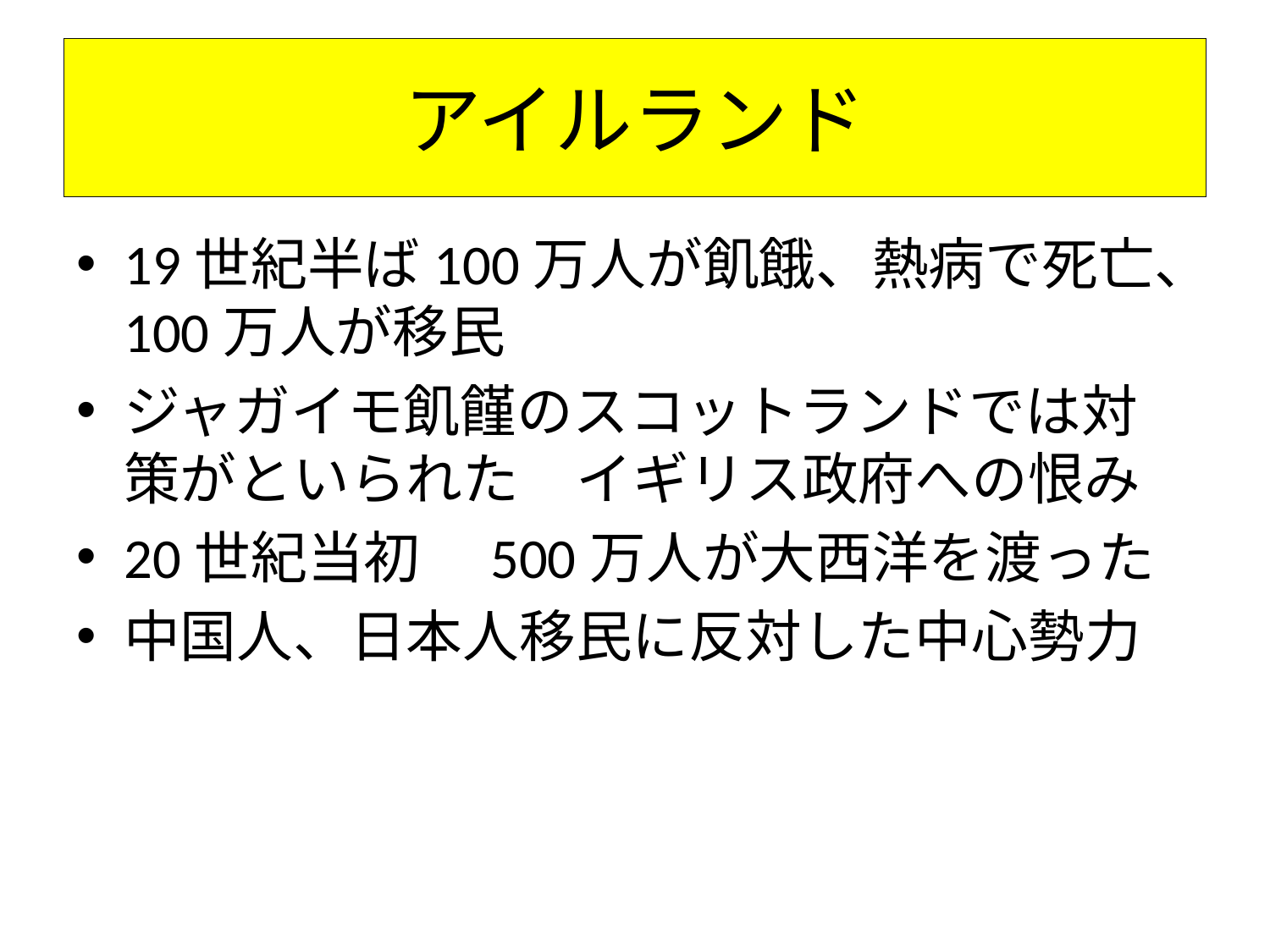

# アイルランド
19世紀半ば100万人が飢餓、熱病で死亡、100万人が移民
ジャガイモ飢饉のスコットランドでは対策がといられた　イギリス政府への恨み
20世紀当初　500万人が大西洋を渡った
中国人、日本人移民に反対した中心勢力